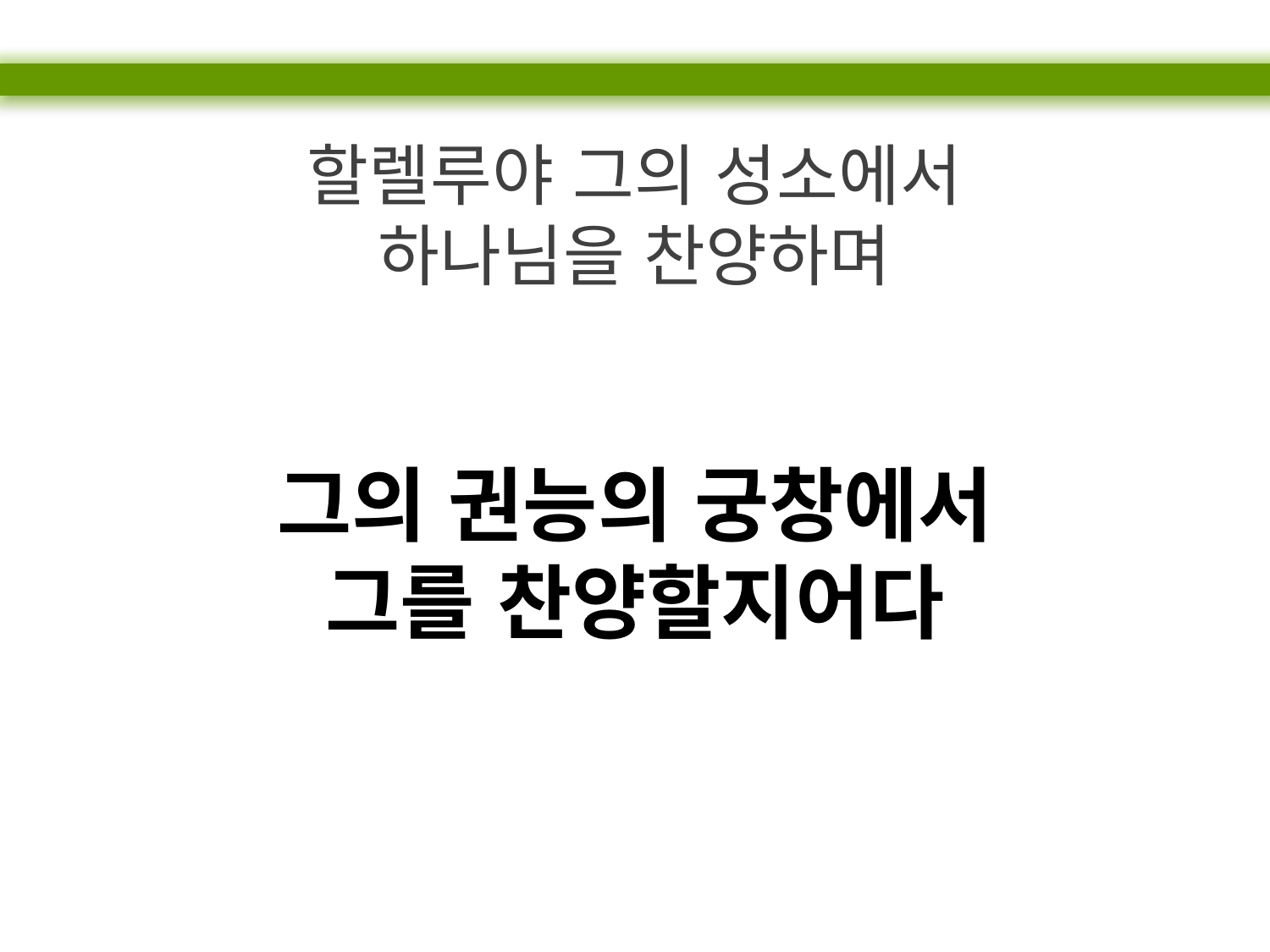

할렐루야 그의 성소에서
하나님을 찬양하며
그의 권능의 궁창에서
그를 찬양할지어다